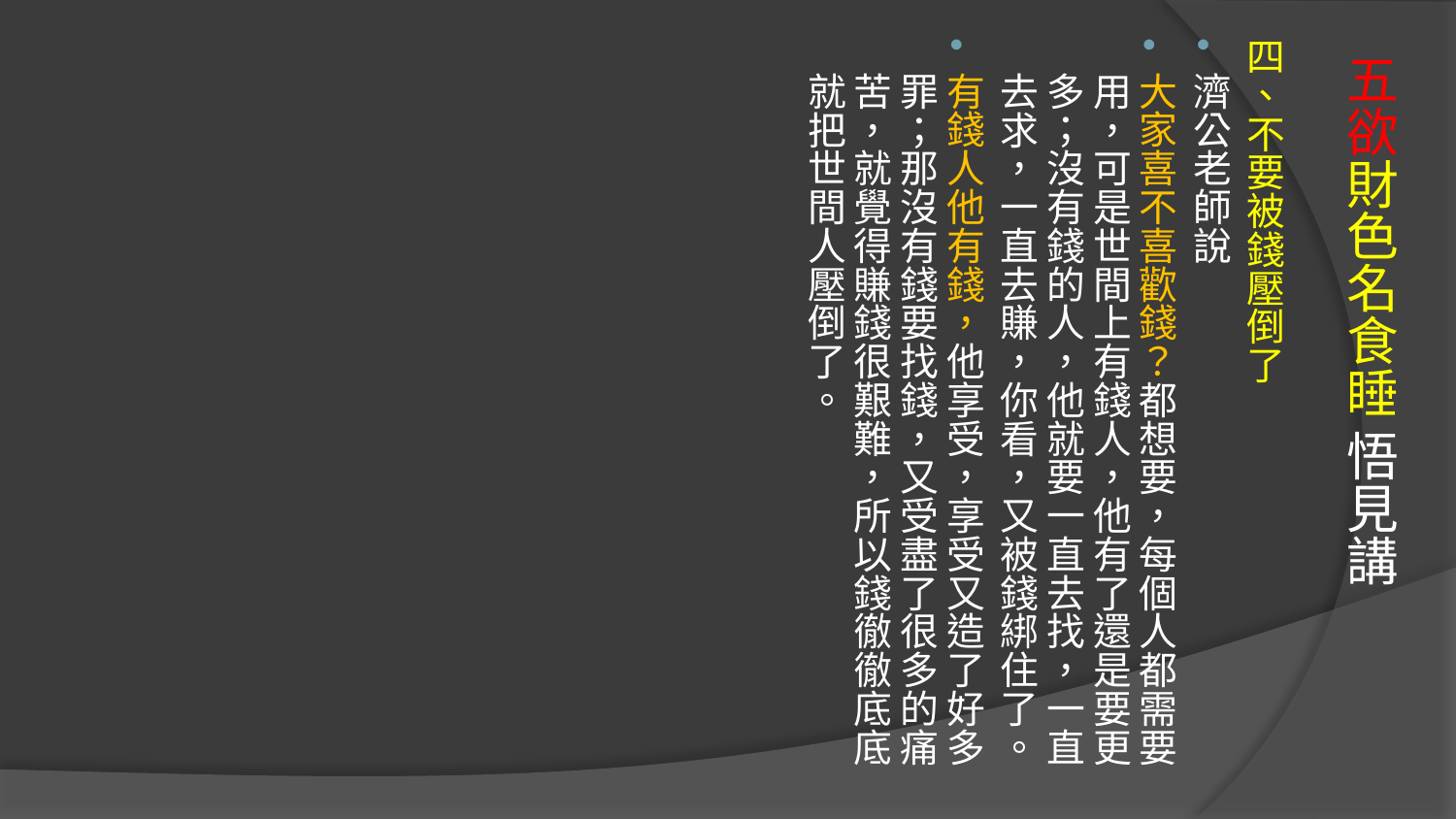

四、不要被錢壓倒了
濟公老師說
大家喜不喜歡錢？都想要，每個人都需要用，可是世間上有錢人，他有了還是要更多；沒有錢的人，他就要一直去找，一直去求，一直去賺，你看，又被錢綁住了。
有錢人他有錢，他享受，享受又造了好多罪；那沒有錢要找錢，又受盡了很多的痛苦，就覺得賺錢很艱難，所以錢徹徹底底就把世間人壓倒了。

# 五欲財色名食睡 悟見講